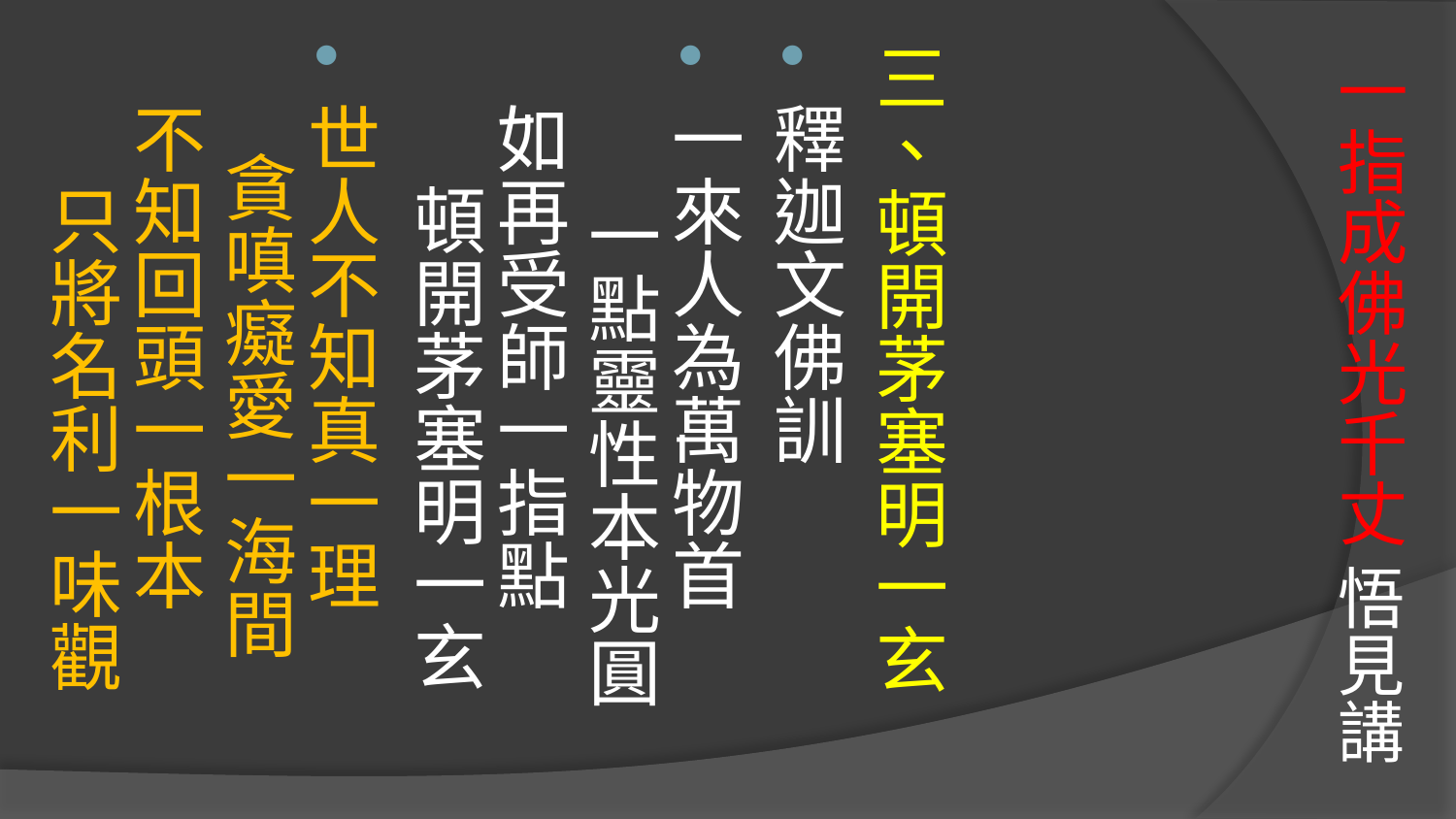

三、頓開茅塞明一玄
釋迦文佛訓
一來人為萬物首　             一點靈性本光圓
如再受師一指點　            頓開茅塞明一玄
世人不知真一理　          貪嗔癡愛一海間
不知回頭一根本　            只將名利一味觀
# 一指成佛光千丈 悟見講